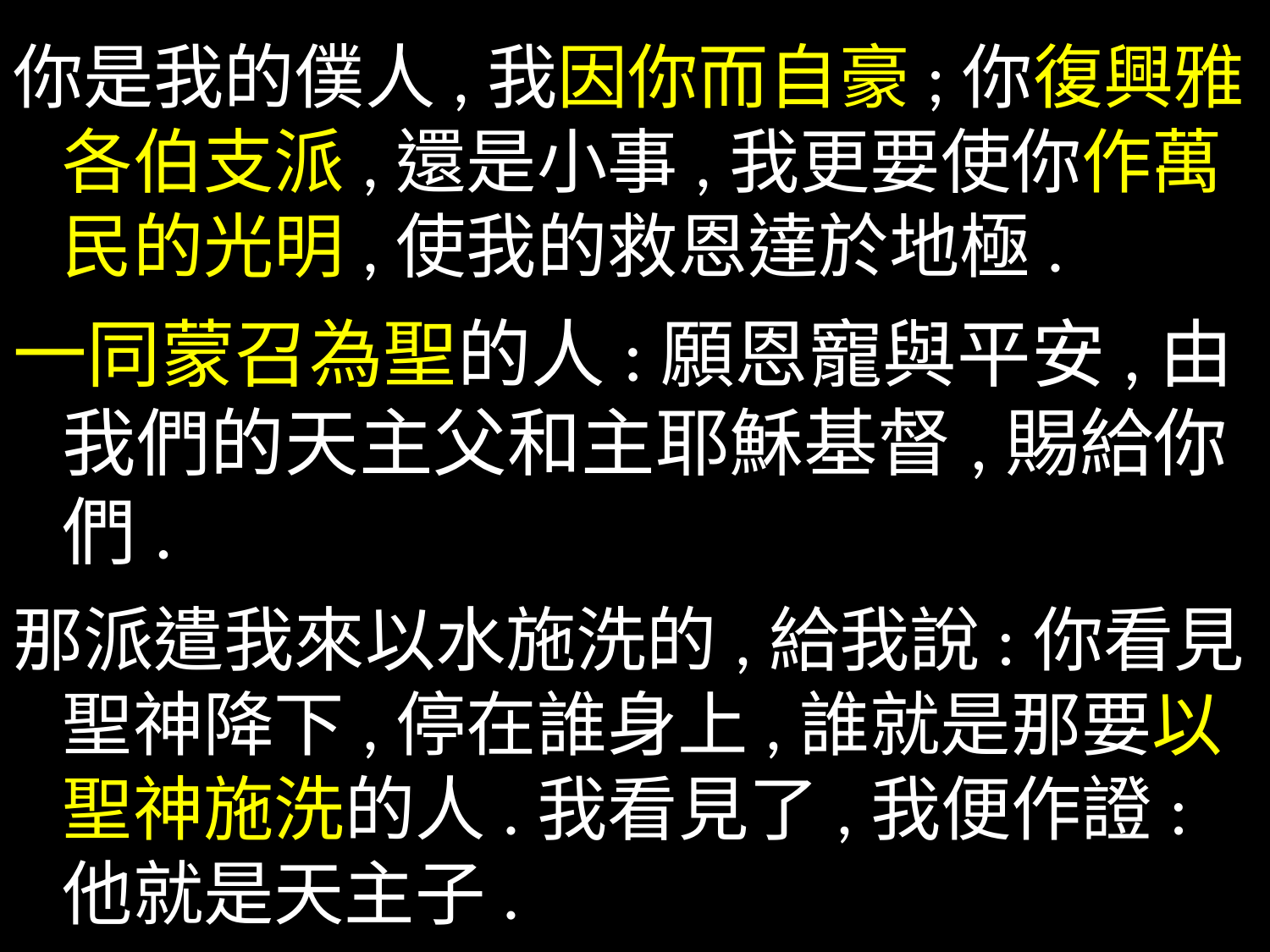

你是我的僕人,我因你而自豪;你復興雅各伯支派,還是小事,我更要使你作萬民的光明,使我的救恩達於地極.
一同蒙召為聖的人:願恩寵與平安,由我們的天主父和主耶穌基督,賜給你們.
那派遣我來以水施洗的,給我說:你看見聖神降下,停在誰身上,誰就是那要以聖神施洗的人.我看見了,我便作證:他就是天主子.